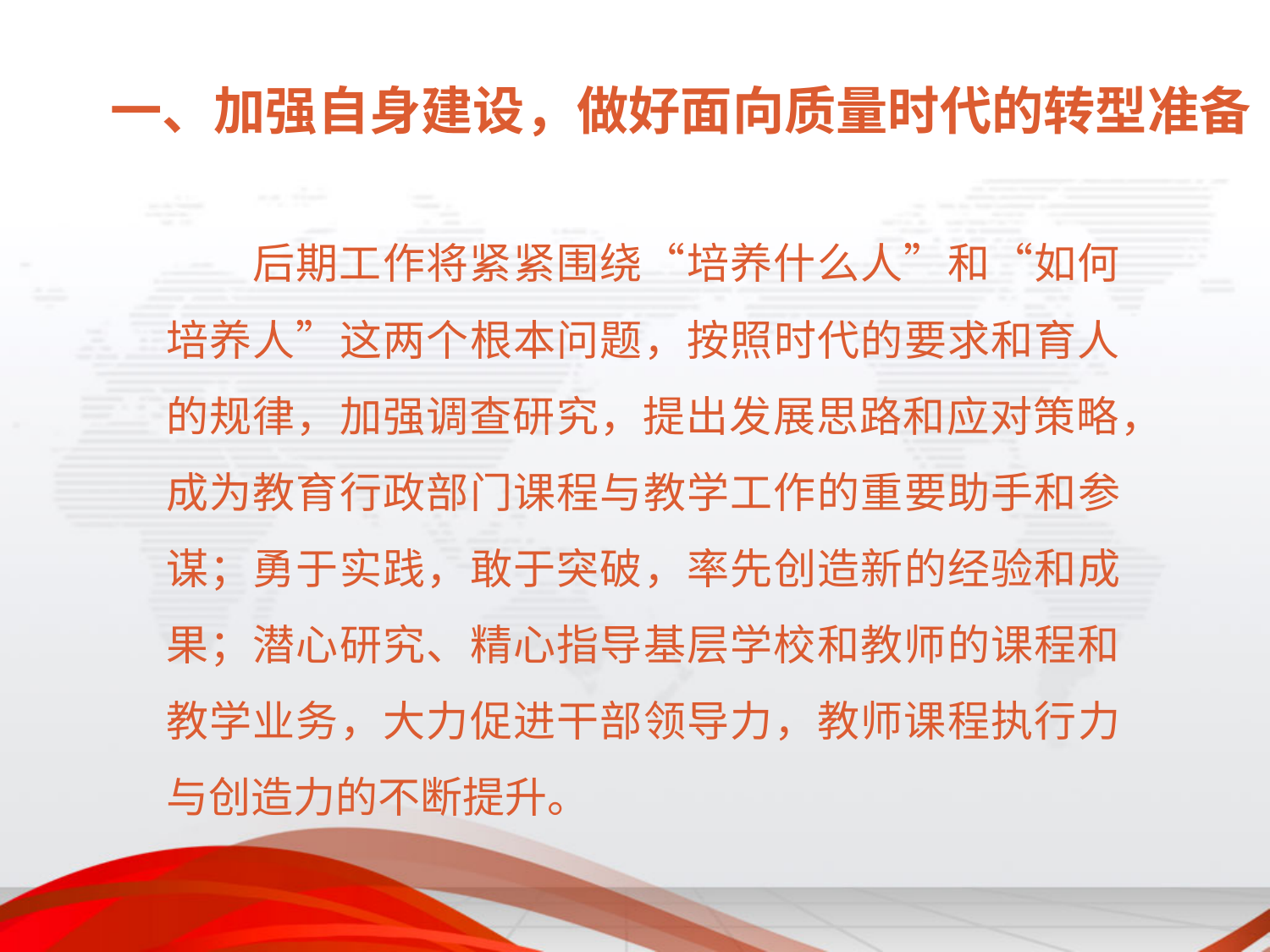

# 一、加强自身建设，做好面向质量时代的转型准备
后期工作将紧紧围绕“培养什么人”和“如何培养人”这两个根本问题，按照时代的要求和育人的规律，加强调查研究，提出发展思路和应对策略，成为教育行政部门课程与教学工作的重要助手和参谋；勇于实践，敢于突破，率先创造新的经验和成果；潜心研究、精心指导基层学校和教师的课程和教学业务，大力促进干部领导力，教师课程执行力与创造力的不断提升。